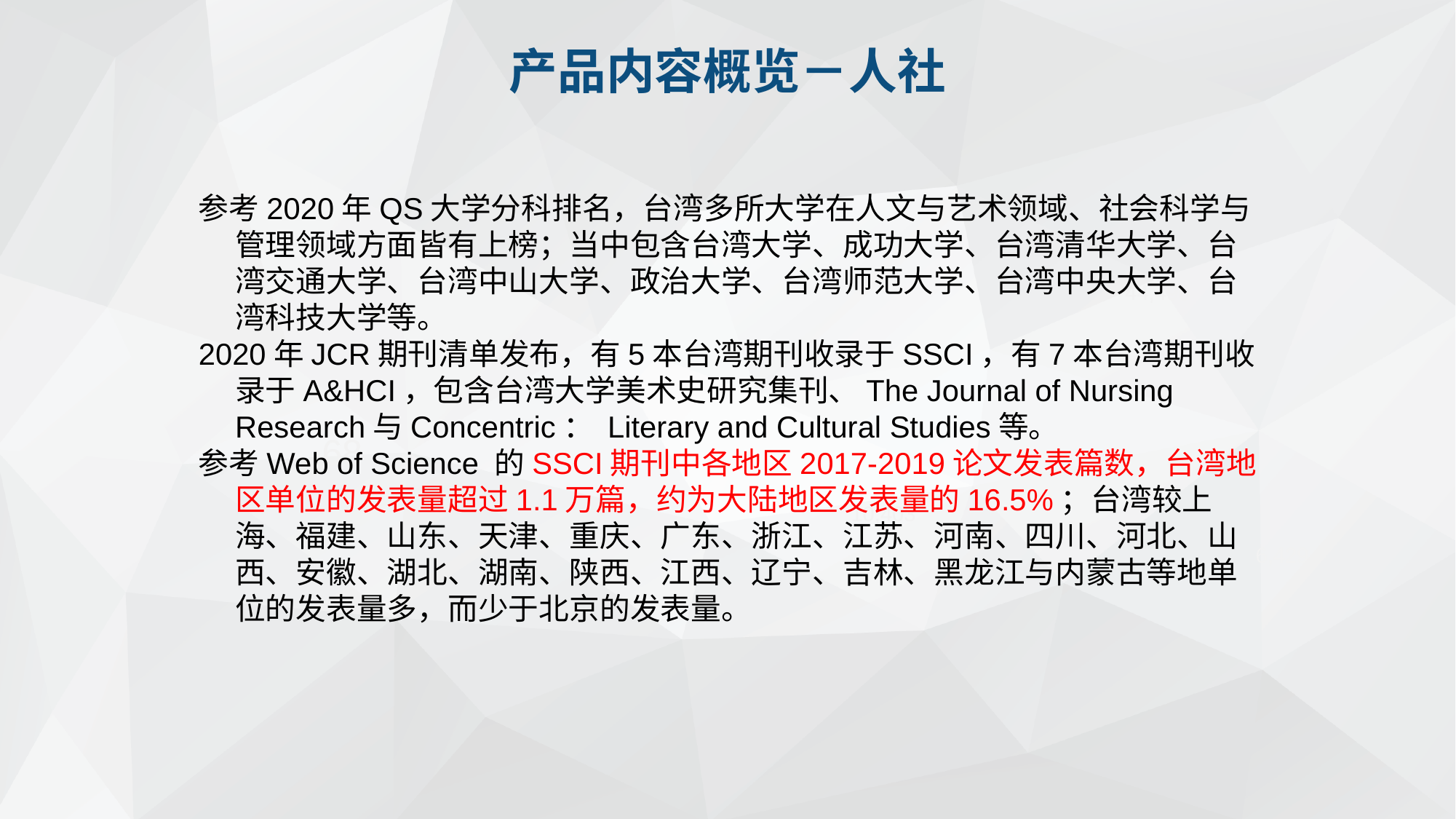

产品内容概览－人社
参考2020年QS大学分科排名，台湾多所大学在人文与艺术领域、社会科学与管理领域方面皆有上榜；当中包含台湾大学、成功大学、台湾清华大学、台湾交通大学、台湾中山大学、政治大学、台湾师范大学、台湾中央大学、台湾科技大学等。
2020年JCR期刊清单发布，有5本台湾期刊收录于SSCI，有7本台湾期刊收录于A&HCI，包含台湾大学美术史研究集刊、The Journal of Nursing Research与Concentric： Literary and Cultural Studies等。
参考Web of Science 的SSCI期刊中各地区2017-2019论文发表篇数，台湾地区单位的发表量超过1.1万篇，约为大陆地区发表量的16.5%；台湾较上海、福建、山东、天津、重庆、广东、浙江、江苏、河南、四川、河北、山西、安徽、湖北、湖南、陕西、江西、辽宁、吉林、黑龙江与内蒙古等地单位的发表量多，而少于北京的发表量。
44,496
68
10,403
6,429